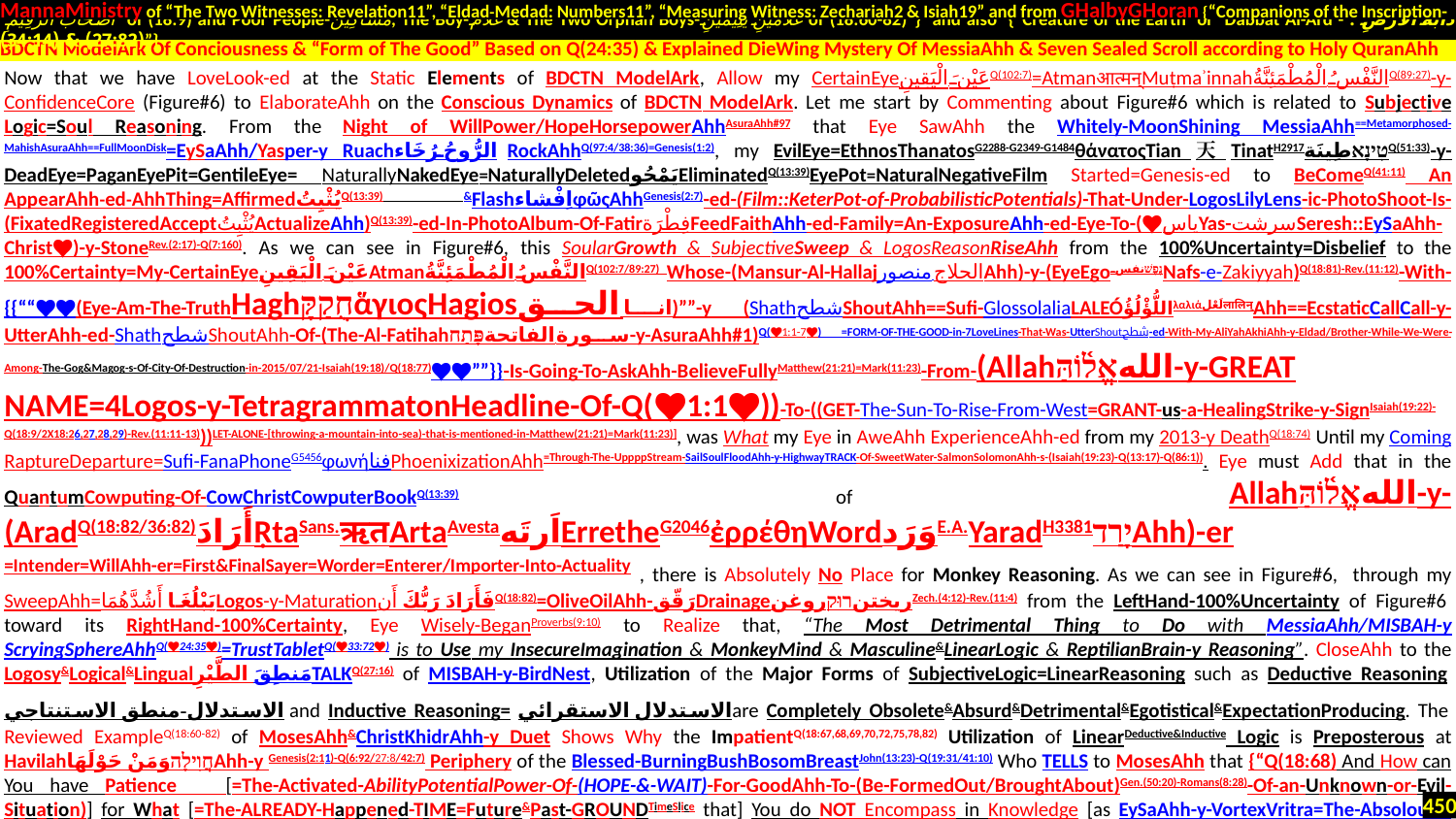

MannaMinistry of “The Two Witnesses: Revelation11”, “Eldad-Medad: Numbers11”, “Measuring Witness: Zechariah2 & Isiah19” and from GHalbyGHoran {“Companions of the Inscription-
 أَصْحَابَ الرَّقِيمِ  of (18:9) and Poor People-مَسَاكِينَ, The Boy-غُلَامُ & The Two Orphan Boys-غُلَامَيْنِ يَتِيمَيْنِ of (18:60-82)”}  and also  {“Creature of the Earth  or  Dabbat Al-Ard - دَابَّةُ الْأَرْضِ : (27:82) & (34:14)”}
.
Now that we have LoveLook-ed at the Static Elements of BDCTN ModelArk, Allow my CertainEyeعَيْنَ الْيَقِينِQ(102:7)=Atmanआत्मन्Muṭmaʾinnahالنَّفْسُ الْمُطْمَئِنَّةُQ(89:27)-y-ConfidenceCore (Figure#6) to ElaborateAhh on the Conscious Dynamics of BDCTN ModelArk. Let me start by Commenting about Figure#6 which is related to Subjective Logic=Soul Reasoning. From the Night of WillPower/HopeHorsepowerAhhAsuraAhh#97 that Eye SawAhh the Whitely-MoonShining MessiaAhh==Metamorphosed-MahishAsuraAhh==FullMoonDisk=EySaAhh/Yasper-y Ruachالرُّوحُ رُخَاءRockAhhQ(97:4/38:36)=Genesis(1:2), my EvilEye=EthnosThanatosG2288-G2349-G1484θάνατοςTian天TinatH2917טִינָאطِينَةQ(51:33)-y-DeadEye=PaganEyePit=GentileEye= NaturallyNakedEye=NaturallyDeletedيَمْحُوEliminatedQ(13:39)EyePot=NaturalNegativeFilm Started=Genesis-ed to BeComeQ(41:11) An AppearAhh-ed-AhhThing=AffirmedيُثْبِتُQ(13:39) &FlashاِفْشاءφῶςAhhGenesis(2:7)-ed-(Film::KeterPot-of-ProbabilisticPotentials)-That-Under-LogosLilyLens-ic-PhotoShoot-Is-(FixatedRegisteredAcceptيُثْبِتُActualizeAhh)Q(13:39)-ed-In-PhotoAlbum-Of-FatirفِطْرَةFeedFaithAhh-ed-Family=An-ExposureAhh-ed-Eye-To-(♥یاسYas-سرشتSeresh::EySaAhh-Christ♥)-y-StoneRev.(2:17)-Q(7:160). As we can see in Figure#6, this SoularGrowth & SubjectiveSweep & LogosReasonRiseAhh from the 100%Uncertainty=Disbelief to the 100%Certainty=My-CertainEyeعَيْنَ الْيَقِينِAtmanالنَّفْسُ الْمُطْمَئِنَّةُQ(102:7/89:27) Whose-(Mansur-Al-Hallajمنصور الحلاجAhh)-y-(EyeEgoנֶפֶשׁنفسNafs-e-Zakiyyah)Q(18:81)-Rev.(11:12)-With-{{““♥♥(Eye-Am-The-TruthHaghחֻקַקָּἅγιοςHagiosانا الحق)””-y (Shathشطح‎ShoutAhh==Sufi-GlossolaliaLALEÓاللُّؤْلُؤُλαλιάلَعْلलालिन्Ahh==EcstaticCallCall-y-UtterAhh-ed-ShathشطحShoutAhh-Of-(The-Al-Fatihahسورة الفاتحةפָּתַח-y-AsuraAhh#1)Q(♥1:1-7♥) =FORM-OF-THE-GOOD-in-7LoveLines-That-Was-UtterShoutشطح-ed-With-My-AliYahAkhiAhh-y-Eldad/Brother-While-We-Were-Among-The-Gog&Magog-s-Of-City-Of-Destruction-in-2015/07/21-Isaiah(19:18)/Q(18:77)♥♥””}}-Is-Going-To-AskAhh-BelieveFullyMatthew(21:21)=Mark(11:23)-From-(Allahاللهאֱל֫וֹהַּ-y-GREAT NAME=4Logos-y-TetragrammatonHeadline-Of-Q(♥1:1♥))-To-((GET-The-Sun-To-Rise-From-West=GRANT-us-a-HealingStrike-y-SignIsaiah(19:22)-Q(18:9/2X18:26,27,28,29)-Rev.(11:11-13)))LET-ALONE-[throwing-a-mountain-into-sea)-that-is-mentioned-in-Matthew(21:21)=Mark(11:23)], was What my Eye in AweAhh ExperienceAhh-ed from my 2013-y DeathQ(18:74) Until my Coming RaptureDeparture=Sufi-FanaPhoneG5456φωνήفناPhoenixizationAhh=Through-The-UppppStream-SailSoulFloodAhh-y-HighwayTRACK-Of-SweetWater-SalmonSolomonAhh-s-(Isaiah(19:23)-Q(13:17)-Q(86:1)). Eye must Add that in the QuantumCowputing-Of-CowChristCowputerBookQ(13:39) of Allahاللهאֱל֫וֹהַּ-y-(AradQ(18:82/36:82)أَرَادَṚtaSans.ऋतArtaAvestaاَرتَهErretheG2046ἐρρέθηWordوَرَدE.A.YaradH3381יָרַדAhh)-er
=Intender=WillAhh-er=First&FinalSayer=Worder=Enterer/Importer-Into-Actuality., there is Absolutely No Place for Monkey Reasoning. As we can see in Figure#6,  through my SweepAhh=يَبْلُغَا أَشُدَّهُمَاLogos-y-Maturationفَأَرَادَ رَبُّكَ أَنQ(18:82)=OliveOilAhh-رَقّقDrainageریختنרוּקروغنZech.(4:12)-Rev.(11:4) from the LeftHand-100%Uncertainty of Figure#6 toward its RightHand-100%Certainty, Eye Wisely-BeganProverbs(9:10) to Realize that, “The Most Detrimental Thing to Do with MessiaAhh/MISBAH-y ScryingSphereAhhQ(♥24:35♥)=TrustTabletQ(♥33:72♥) is to Use my InsecureImagination & MonkeyMind & Masculine&LinearLogic & ReptilianBrain-y Reasoning”. CloseAhh to the Logosy&Logical&Lingualمَنطِقَ الطَّيْرِTALKQ(27:16) of MISBAH-y-BirdNest, Utilization of the Major Forms of SubjectiveLogic=LinearReasoning such as Deductive Reasoning الاستدلال-منطق الاستنتاجي and Inductive Reasoning= الاستدلال الاستقرائيare Completely Obsolete&Absurd&Detrimental&Egotistical&ExpectationProducing. The Reviewed ExampleQ(18:60-82) of MosesAhh&ChristKhidrAhh-y Duet Shows Why the ImpatientQ(18:67,68,69,70,72,75,78,82) Utilization of LinearDeductive&Inductive Logic is Preposterous at Havilahחֲוִילָהوَمَنْ حَوْلَهَاAhh-y Genesis(2:11)-Q(6:92/27:8/42:7) Periphery of the Blessed-BurningBushBosomBreastJohn(13:23)-Q(19:31/41:10) Who TELLS to MosesAhh that {“Q(18:68) And How can You have Patience   [=The-Activated-AbilityPotentialPower-Of-(HOPE-&-WAIT)-For-GoodAhh-To-(Be-FormedOut/BroughtAbout)Gen.(50:20)-Romans(8:28)-Of-an-Unknown-or-Evil-Situation)] for What [=The-ALREADY-Happened-TIME=Future&Past-GROUNDTimeSlice that] You do NOT Encompass in Knowledge [as EySaAhh-y-VortexVritra=The-Absoloute-ProclamationPlate=TalkTablet= SaidSlate=ChristWordAhh-Of-[♥QavahH6960قُوَّةَקָוָהKivítiקיווהTiqvahH8615תִּקְוָהكَلِمَةَ التَّقْوَىٰ=HOPE&WAIT&POWER♥]Q(♥♥♥♥48:26/9:40♥♥♥♥)-For-Good Does]?"”}. At Havilahחֲוִילָהوَمَنْ حَوْلَهَاAhh-y Genesis(2:11)-Q(6:92/27:8/42:7) PeripheryPresenceCloseness to the MessiaAhh/MISBAHמּ֤יצָבָאחالْمِصْبَاحُQ(♥♥24:35♥♥)-y-ScryingSphereAhh, the Only Form of the SubjectiveLogic that is
BDCTN ModelArk Of Conciousness & “Form of The Good” Based on Q(24:35) & Explained DieWing Mystery Of MessiaAhh & Seven Sealed Scroll according to Holy QuranAhh
450